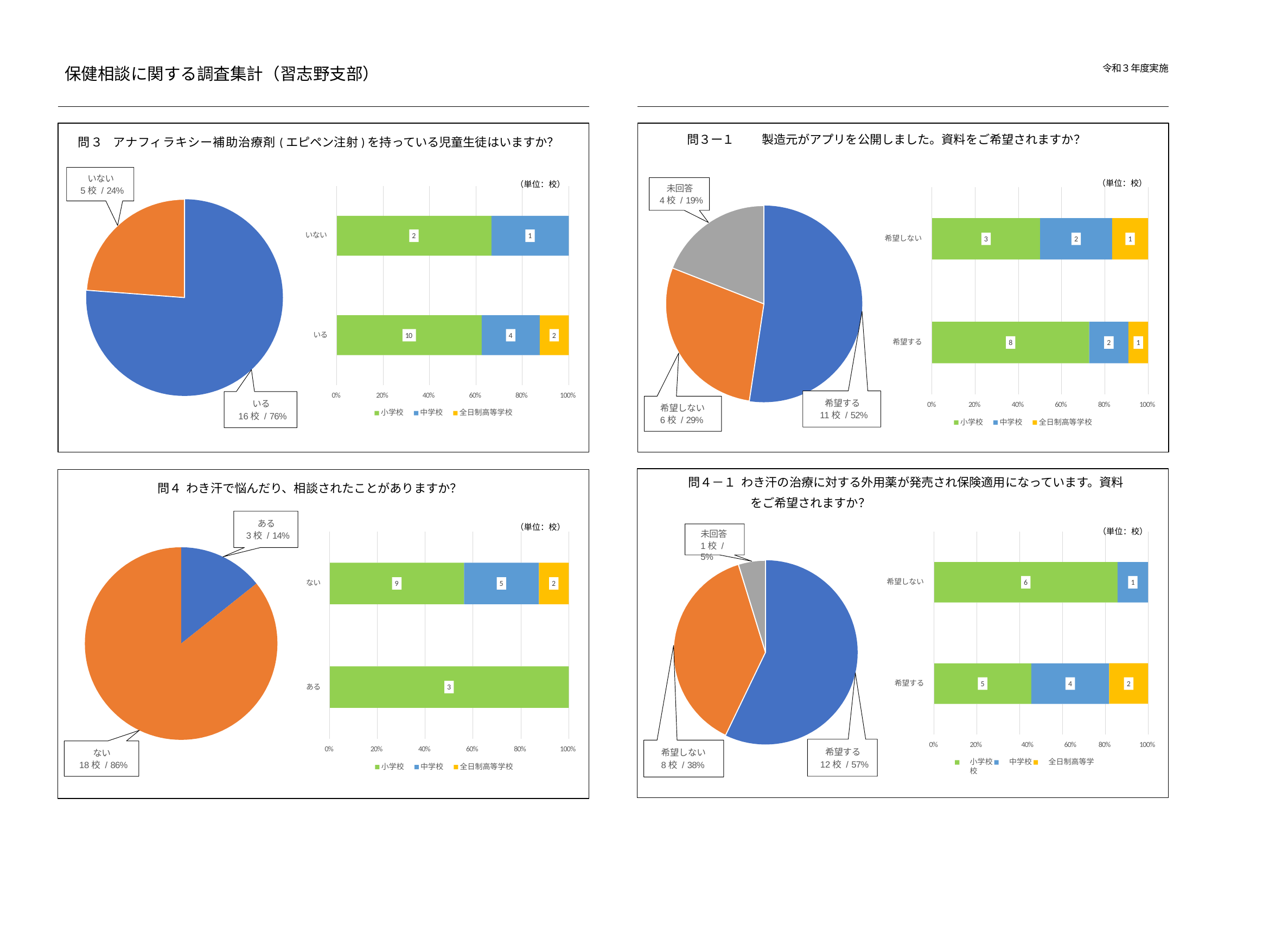

令和３年度実施
保健相談に関する調査集計（習志野支部）

問３ー１
製造元がアプリを公開しました。資料をご希望されますか？
問３   アナフィラキシー補助治療剤(エピペン注射)を持っている児童生徒はいますか？

いない
5校 / 24%
（単位：校）
（単位：校）

未回答
4校 / 19%

いない
2
1

希望しない
3
2
1

いる
10
4
2

希望する
8
2
1

0%
20%	40%	60%
80%
100%
希望する
11校 / 52%
いる
16校 / 76%
0%
20%
40%
60%
80%
100%
希望しない
6校 / 29%
小学校	中学校	全日制高等学校

小学校	中学校	全日制高等学校

問４－１  わき汗の治療に対する外用薬が発売され保険適用になっています。資料をご希望されますか？

問４  わき汗で悩んだり、相談されたことがありますか？

ある
3校 / 14%
（単位：校）

（単位：校）
未回答
1校 / 5%

希望しない
6
1

ない
9
5
2

希望する
5
4
2

ある
3

0%
80%
100%
20%	40%	60%
小学校	中学校	全日制高等学校
0%
20%
40%	60%
80%
100%
希望する
12校 / 57%
希望しない
8校 / 38%
ない
18校 / 86%
小学校	中学校	全日制高等学校